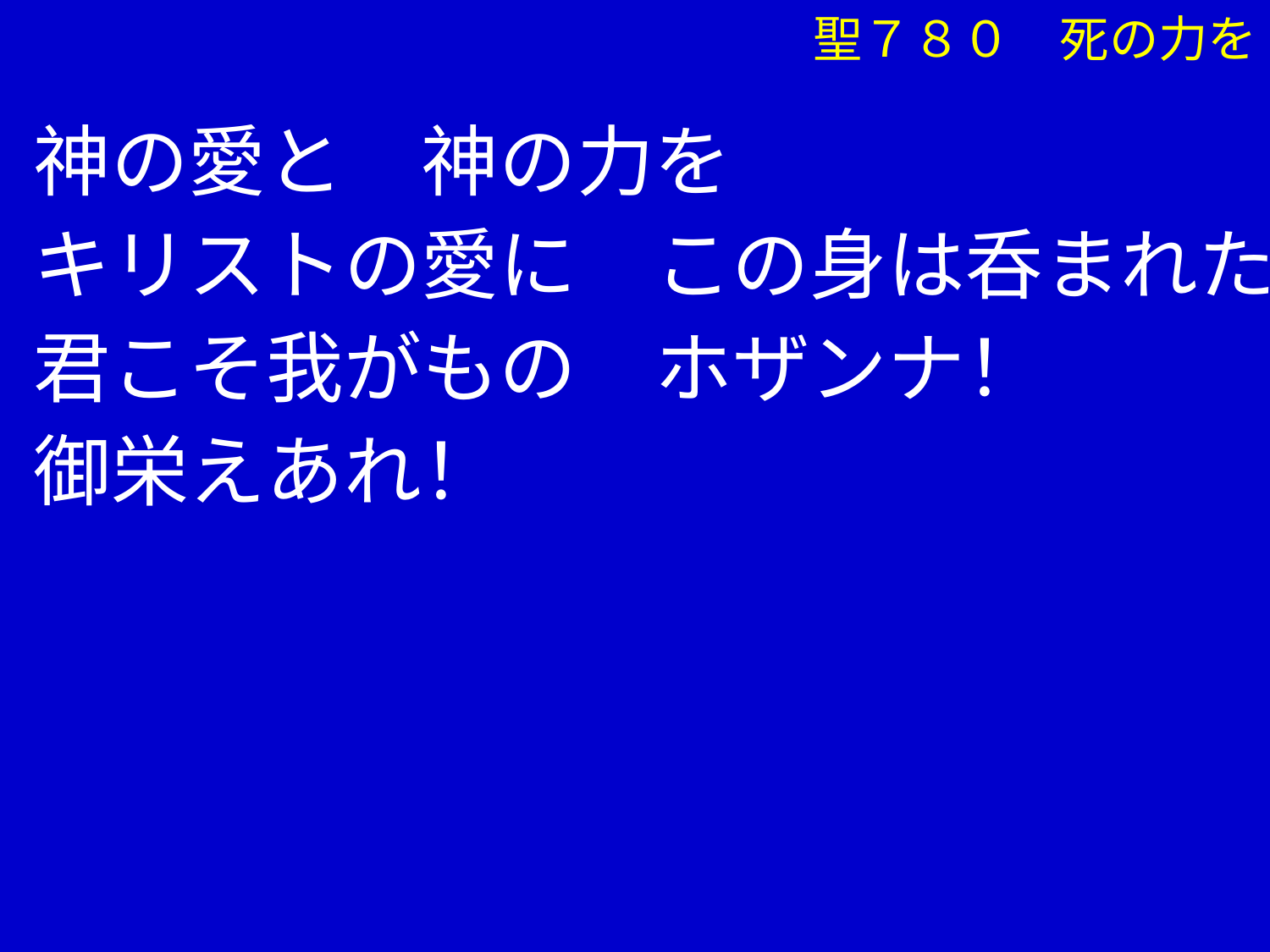

聖７８０　死の力を
　 神の愛と　神の力を
　 キリストの愛に　この身は呑まれたり
　 君こそ我がもの　ホザンナ！
　 御栄えあれ！